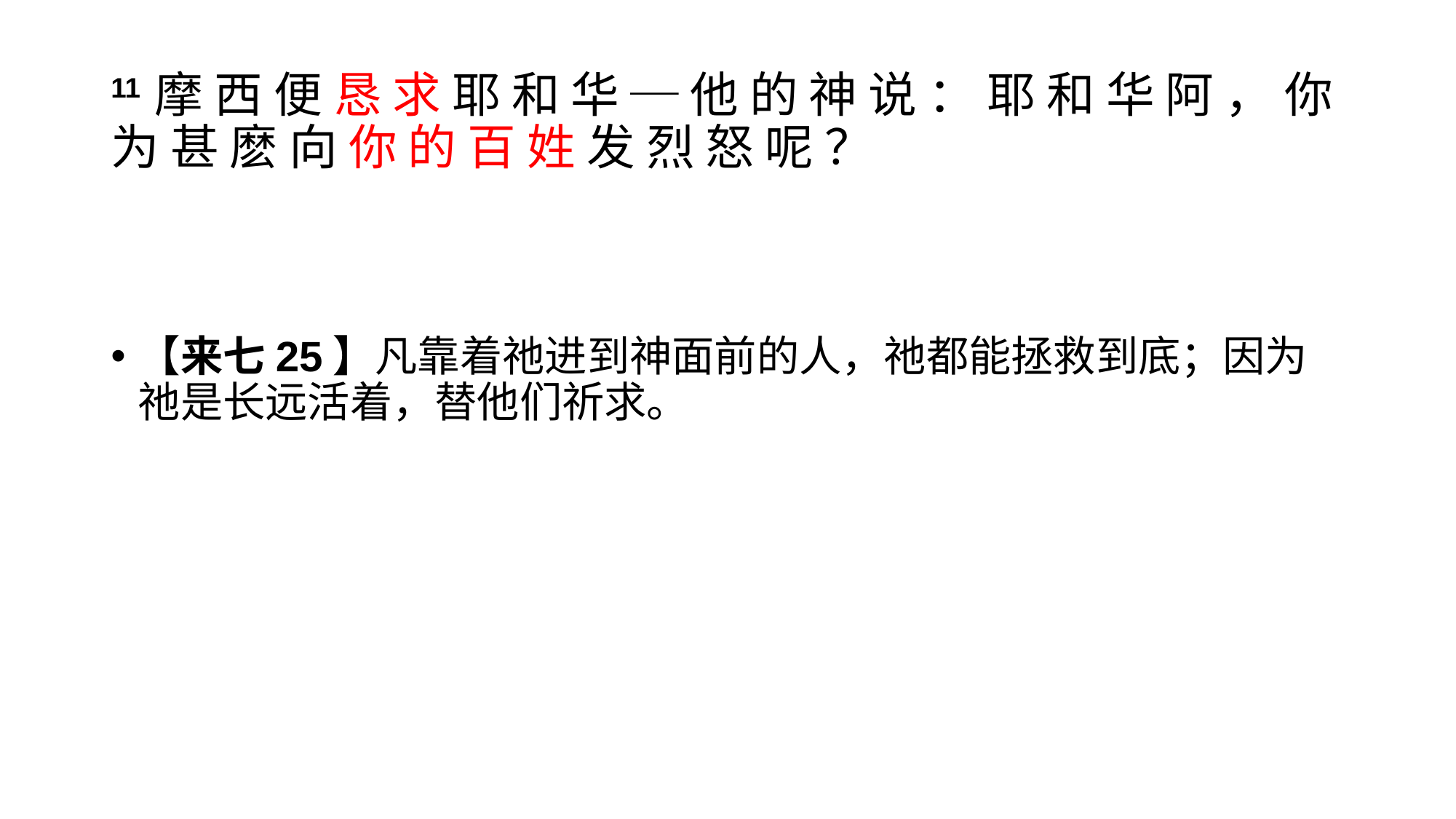

# 11 摩 西 便 恳 求 耶 和 华 ─ 他 的 神 说 ： 耶 和 华 阿 ， 你 为 甚 麽 向 你 的 百 姓 发 烈 怒 呢 ？

【来七25】凡靠着祂进到神面前的人，祂都能拯救到底；因为祂是长远活着，替他们祈求。